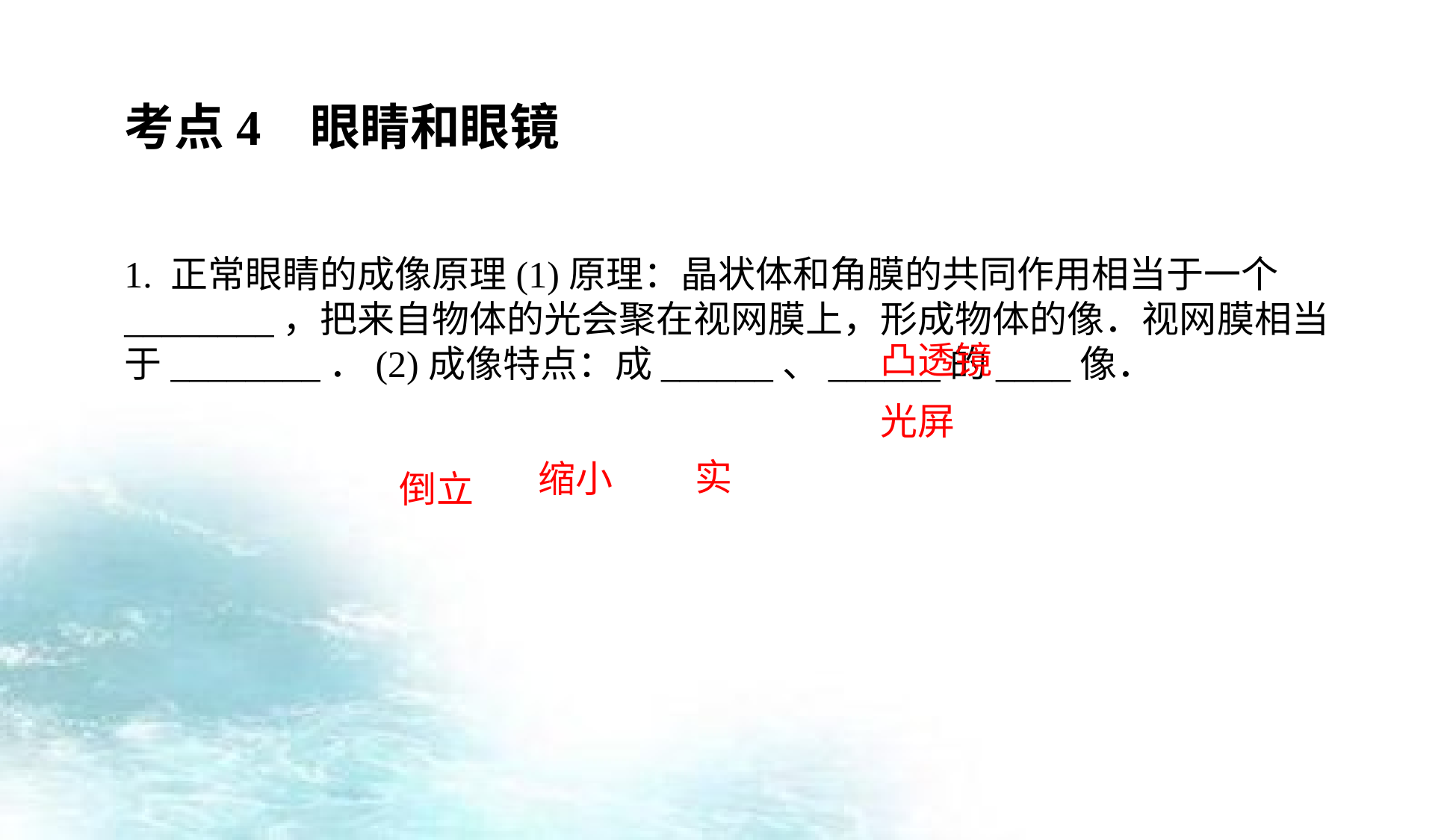

考点4   眼睛和眼镜
1. 正常眼睛的成像原理(1)原理：晶状体和角膜的共同作用相当于一个________，把来自物体的光会聚在视网膜上，形成物体的像．视网膜相当于________．(2)成像特点：成______、______的____像．

凸透镜
光屏
实
缩小
倒立